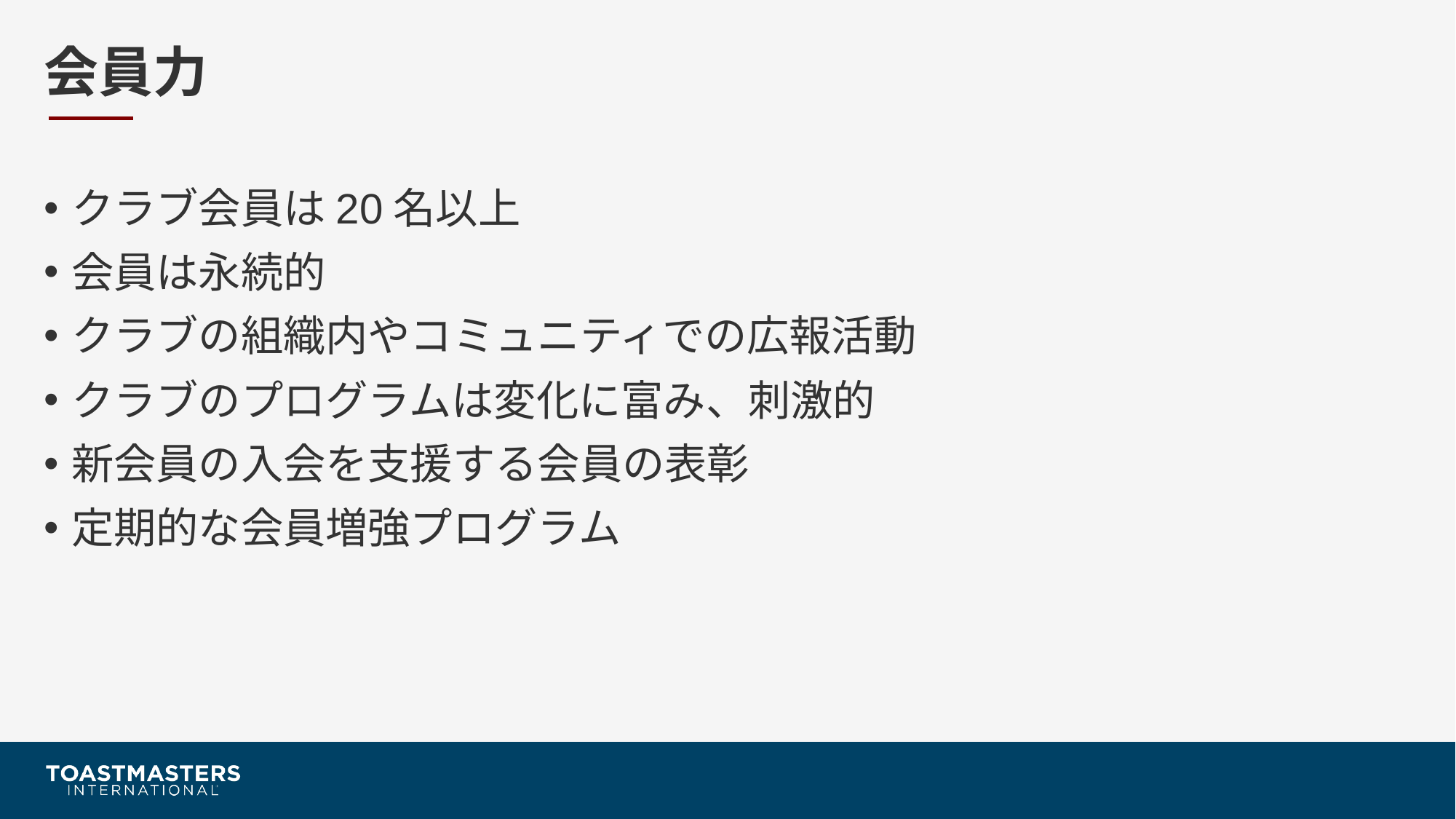

# 会員力
クラブ会員は20名以上
会員は永続的
クラブの組織内やコミュニティでの広報活動
クラブのプログラムは変化に富み、刺激的
新会員の入会を支援する会員の表彰
定期的な会員増強プログラム